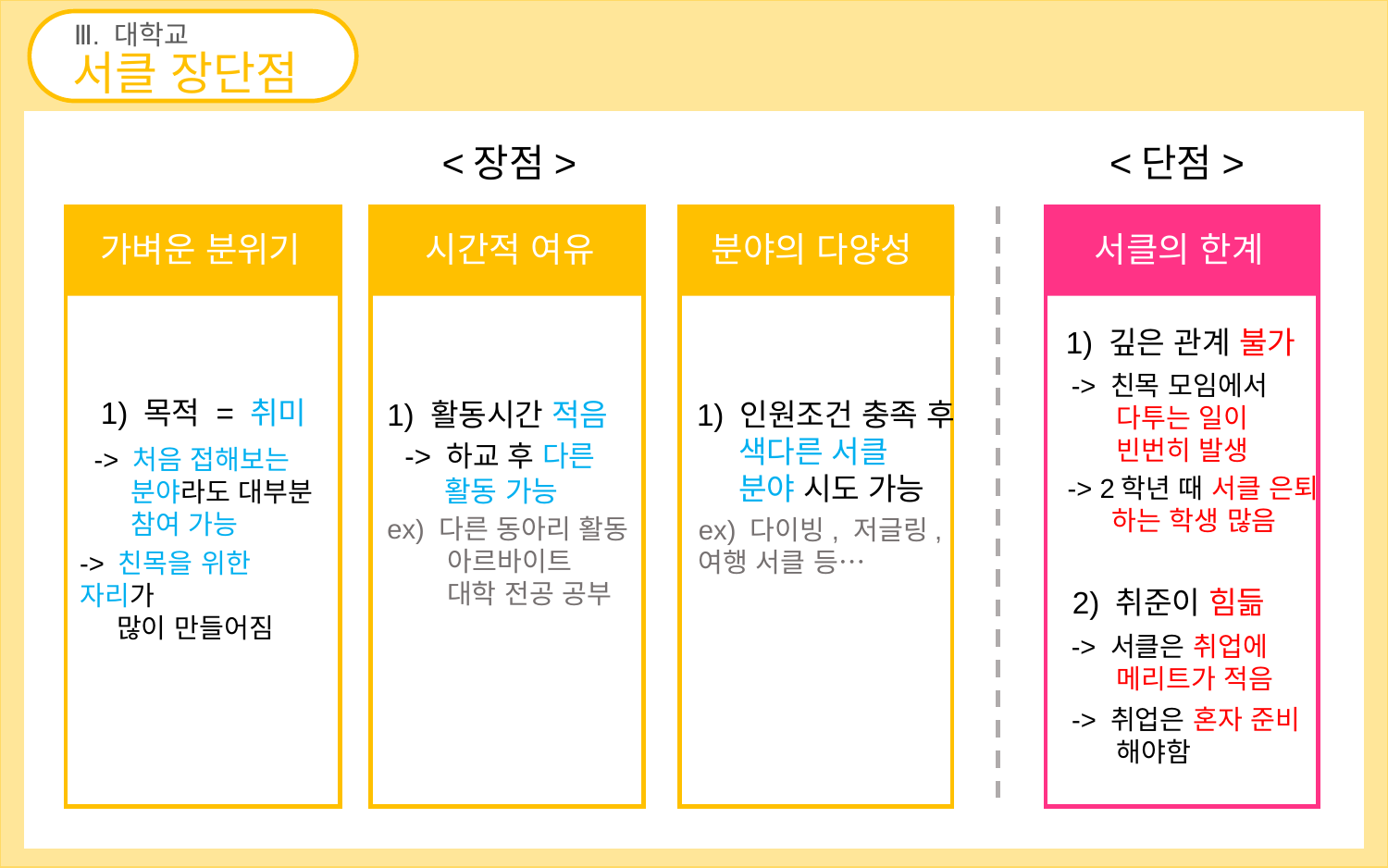

Ⅲ. 대학교
서클 장단점
<장점>
<단점>

가벼운 분위기
시간적 여유
분야의 다양성
서클의 한계
1) 깊은 관계 불가
-> 친목 모임에서
     다투는 일이
     빈번히 발생
1) 목적 = 취미
1) 인원조건 충족 후
    색다른 서클
    분야 시도 가능
1) 활동시간 적음
-> 하교 후 다른
    활동 가능
-> 처음 접해보는
    분야라도 대부분
    참여 가능
-> 2학년 때 서클 은퇴
     하는 학생 많음
ex) 다른 동아리 활동
       아르바이트
       대학 전공 공부
ex) 다이빙, 저글링,
여행 서클 등…
-> 친목을 위한 자리가
    많이 만들어짐
2) 취준이 힘듦
-> 서클은 취업에
     메리트가 적음
-> 취업은 혼자 준비
     해야함